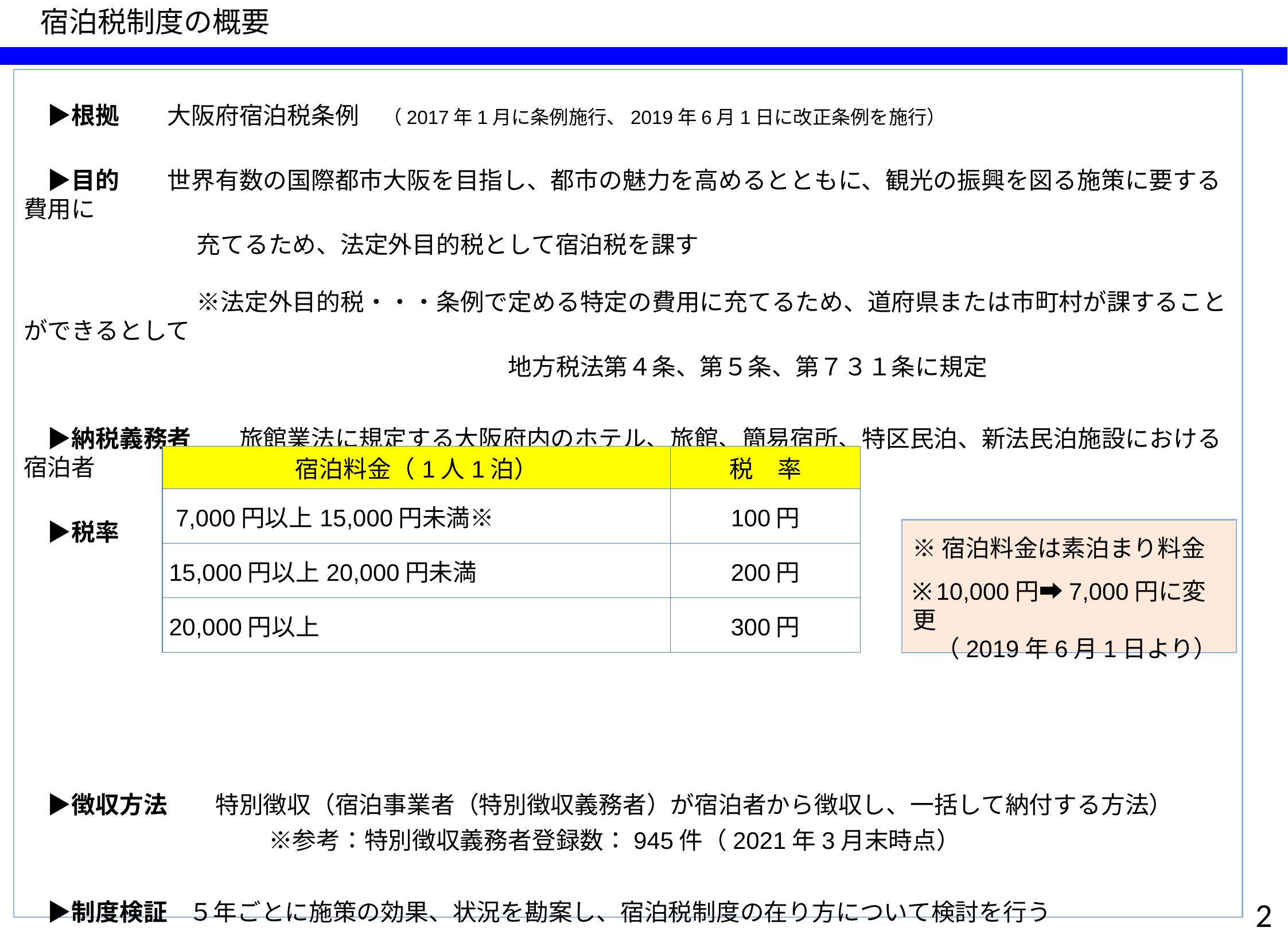

宿泊税制度の概要

　▶根拠　　大阪府宿泊税条例　（2017年1月に条例施行、2019年6月1日に改正条例を施行）

　▶目的　　世界有数の国際都市大阪を目指し、都市の魅力を高めるとともに、観光の振興を図る施策に要する費用に
　　　　　　　 充てるため、法定外目的税として宿泊税を課す

　　　　　　　 ※法定外目的税・・・条例で定める特定の費用に充てるため、道府県または市町村が課することができるとして
　　　　　　　　　　　　　　　　　　　　 地方税法第４条、第５条、第７３１条に規定

　▶納税義務者　　旅館業法に規定する大阪府内のホテル、旅館、簡易宿所、特区民泊、新法民泊施設における宿泊者

　▶税率

　▶徴収方法　　特別徴収（宿泊事業者（特別徴収義務者）が宿泊者から徴収し、一括して納付する方法）
　　　　　　　　　 　※参考：特別徴収義務者登録数：945件（2021年3月末時点）

　▶制度検証    ５年ごとに施策の効果、状況を勘案し、宿泊税制度の在り方について検討を行う

　▶実績の公表　納税者（宿泊者）に対する説明責任を果たすため、毎年度、事業実績を取りまとめ、HP上で公表

| 宿泊料金（1人1泊） | 税　率 |
| --- | --- |
| 7,000円以上15,000円未満※ | 100円 |
| 15,000円以上20,000円未満 | 200円 |
| 20,000円以上 | 300円 |
※宿泊料金は素泊まり料金

※10,000円➡7,000円に変更
　（2019年6月1日より）
2